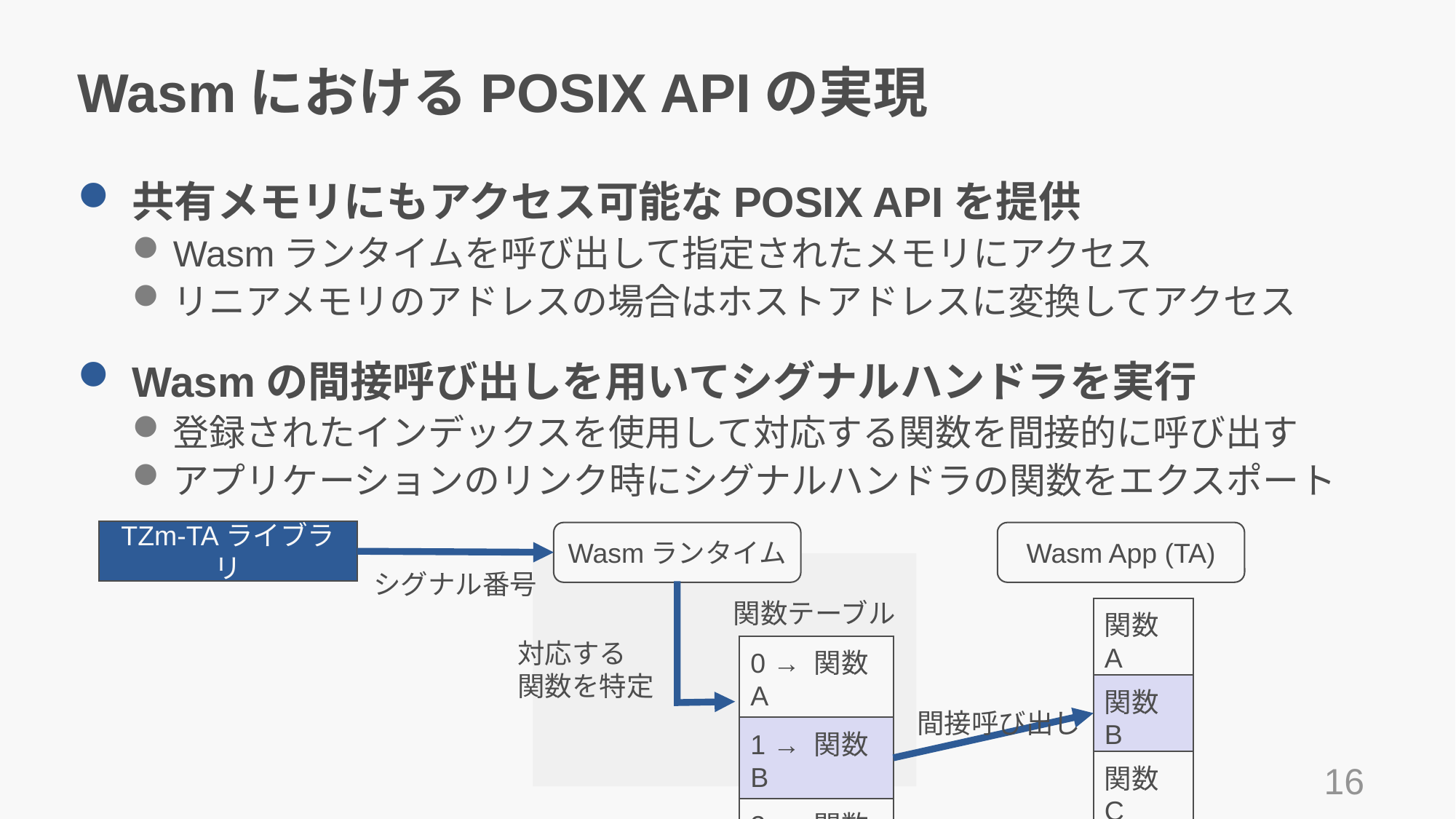

# WasmにおけるPOSIX APIの実現
共有メモリにもアクセス可能なPOSIX APIを提供
Wasmランタイムを呼び出して指定されたメモリにアクセス
リニアメモリのアドレスの場合はホストアドレスに変換してアクセス
Wasmの間接呼び出しを用いてシグナルハンドラを実行
登録されたインデックスを使用して対応する関数を間接的に呼び出す
アプリケーションのリンク時にシグナルハンドラの関数をエクスポート
TZm-TAライブラリ
  Wasm App (TA)
Wasmランタイム

シグナル番号

関数テーブル
| 関数A |
| --- |
| 関数B |
| 関数C |
対応する
関数を特定
| 0 → 関数A |
| --- |
| 1 → 関数B |
| 2 → 関数C |
間接呼び出し